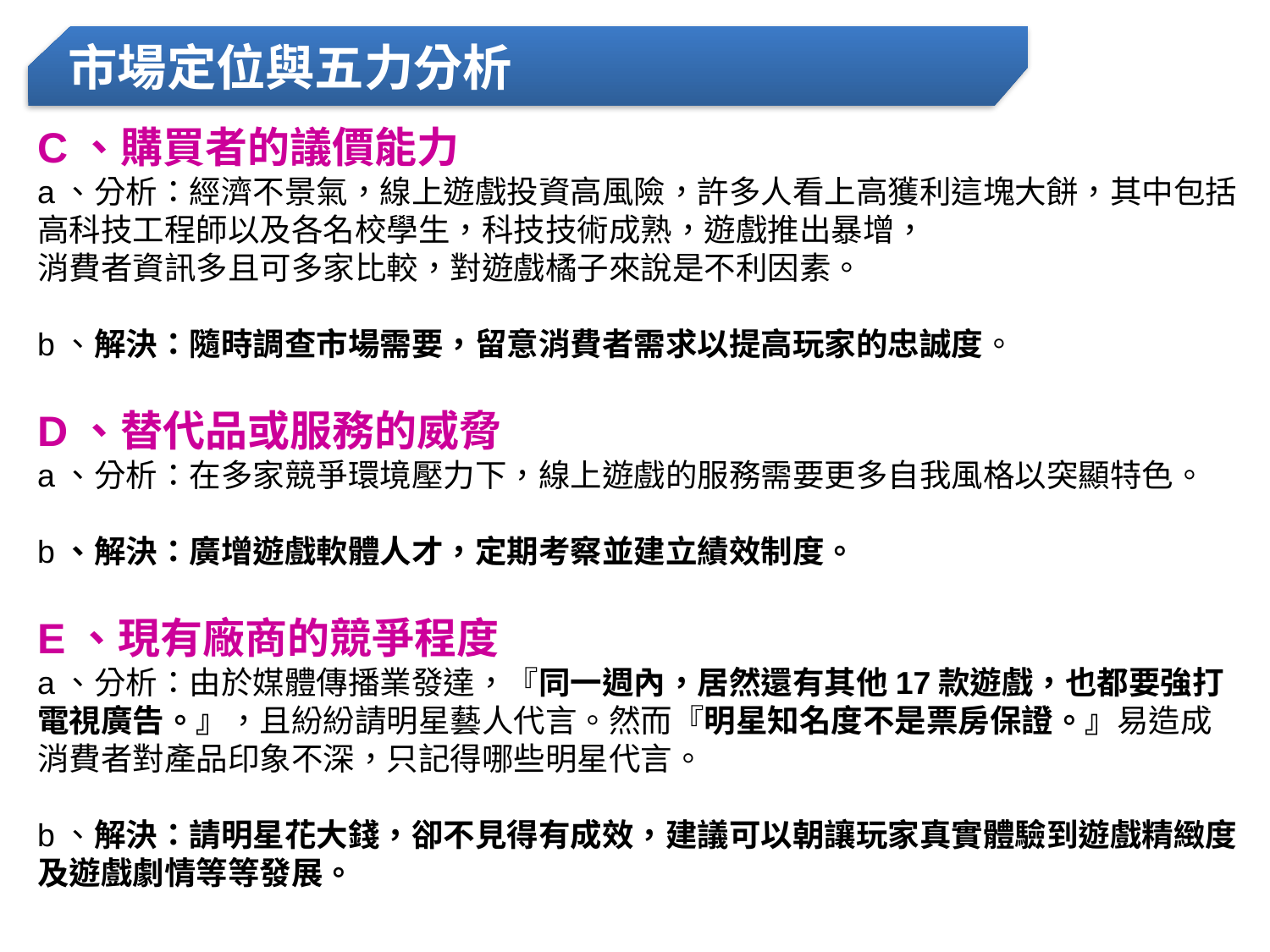

市場定位與五力分析

C、購買者的議價能力
a、分析：經濟不景氣，線上遊戲投資高風險，許多人看上高獲利這塊大餅，其中包括高科技工程師以及各名校學生，科技技術成熟，遊戲推出暴增，
消費者資訊多且可多家比較，對遊戲橘子來說是不利因素。

b、解決：隨時調查市場需要，留意消費者需求以提高玩家的忠誠度。

D、替代品或服務的威脅
a、分析：在多家競爭環境壓力下，線上遊戲的服務需要更多自我風格以突顯特色。

b、解決：廣增遊戲軟體人才，定期考察並建立績效制度。

E、現有廠商的競爭程度
a、分析：由於媒體傳播業發達，『同一週內，居然還有其他17款遊戲，也都要強打電視廣告。』，且紛紛請明星藝人代言。然而『明星知名度不是票房保證。』易造成消費者對產品印象不深，只記得哪些明星代言。

b、解決：請明星花大錢，卻不見得有成效，建議可以朝讓玩家真實體驗到遊戲精緻度及遊戲劇情等等發展。